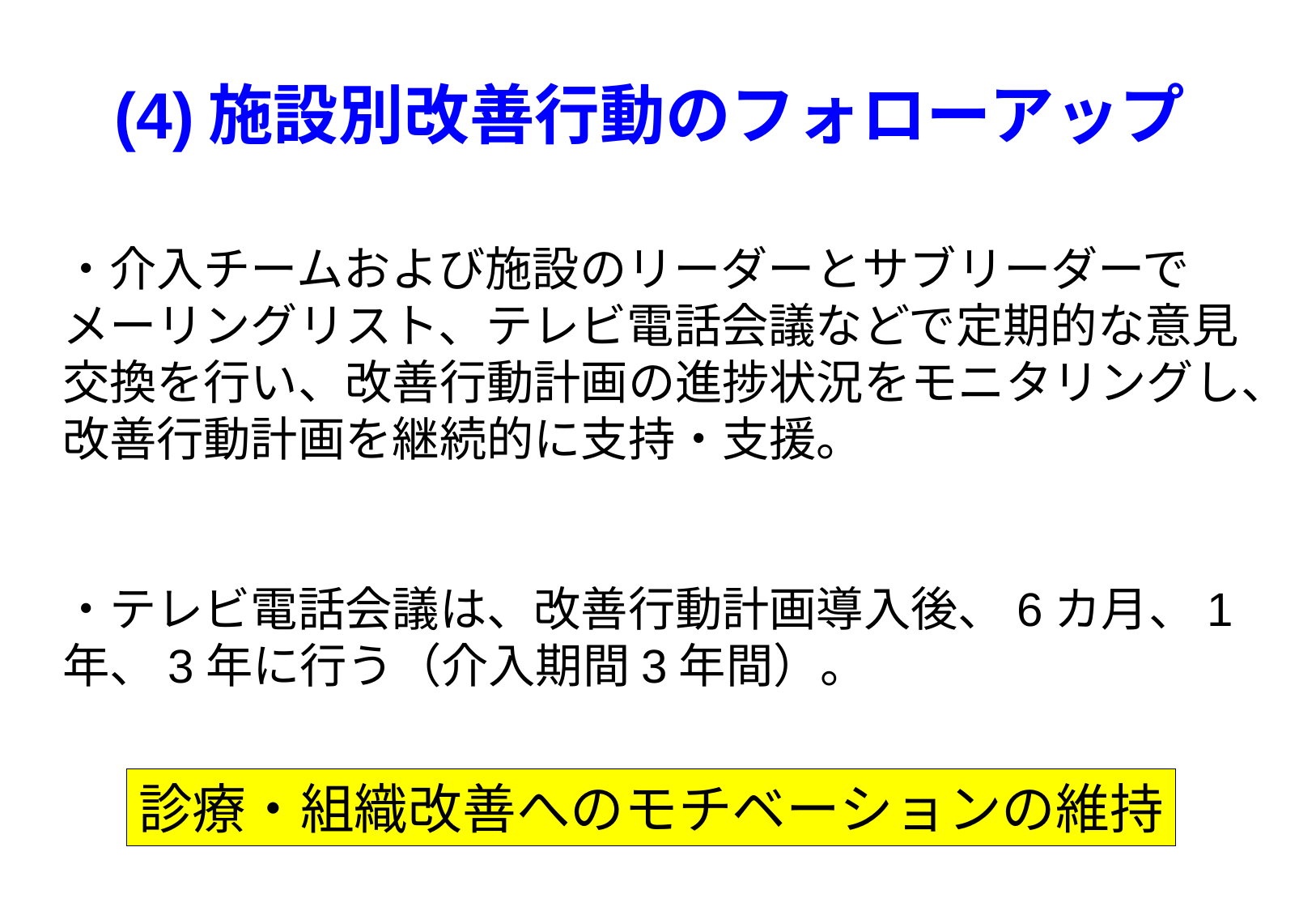

# (4)施設別改善行動のフォローアップ
・介入チームおよび施設のリーダーとサブリーダーでメーリングリスト、テレビ電話会議などで定期的な意見交換を行い、改善行動計画の進捗状況をモニタリングし、改善行動計画を継続的に支持・支援。

・テレビ電話会議は、改善行動計画導入後、6カ月、1年、3年に行う（介入期間3年間）。

診療・組織改善へのモチベーションの維持